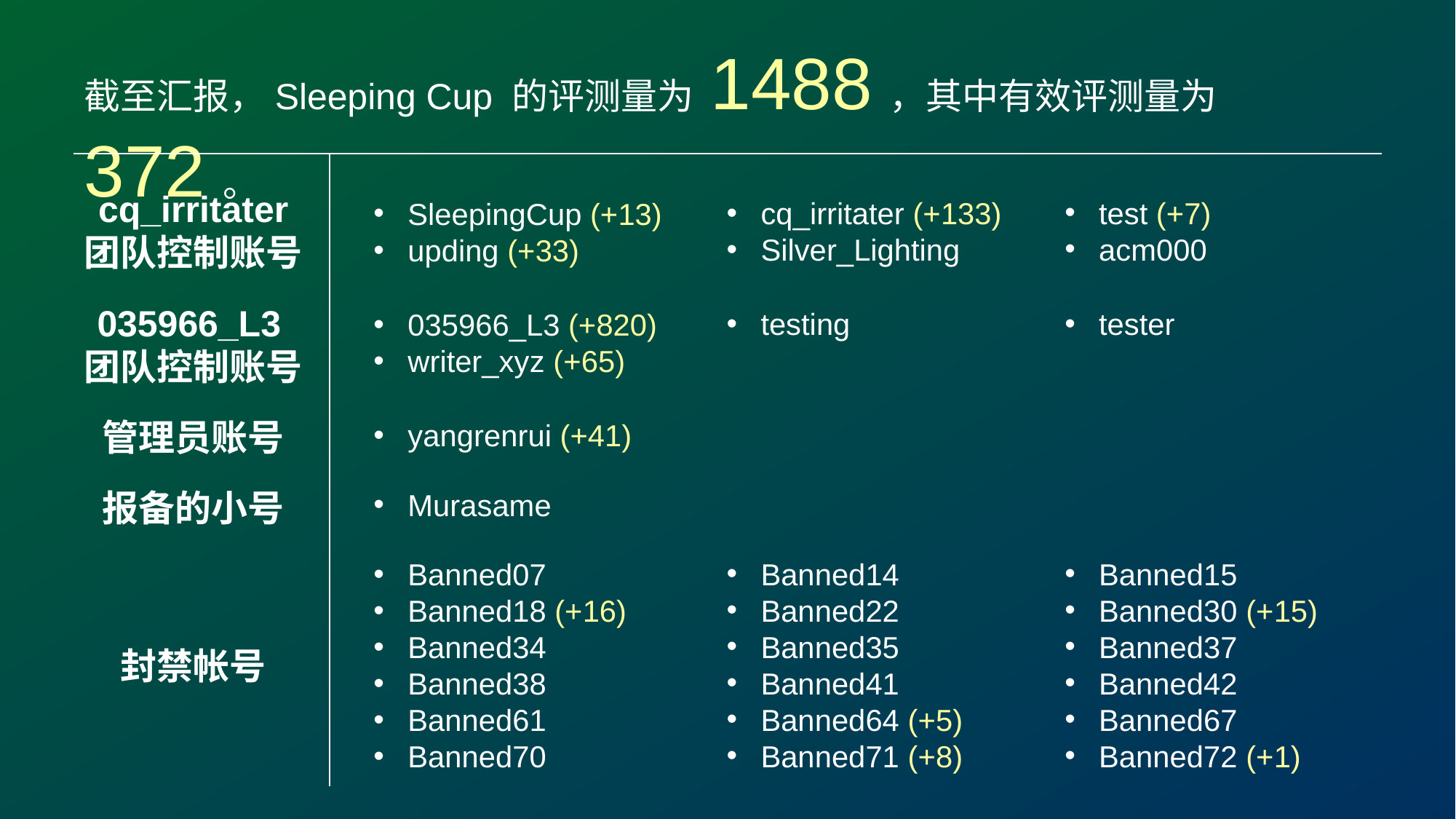

截至汇报，Sleeping Cup 的评测量为 1488，其中有效评测量为 372。
cq_irritater
团队控制账号
test (+7)
acm000
cq_irritater (+133)
Silver_Lighting
SleepingCup (+13)
upding (+33)
035966_L3团队控制账号
tester
testing
035966_L3 (+820)
writer_xyz (+65)
管理员账号
yangrenrui (+41)
报备的小号
Murasame
Banned14
Banned22
Banned35
Banned41
Banned64 (+5)
Banned71 (+8)

Banned15
Banned30 (+15)
Banned37
Banned42
Banned67
Banned72 (+1)

Banned07
Banned18 (+16)
Banned34
Banned38
Banned61
Banned70

封禁帐号